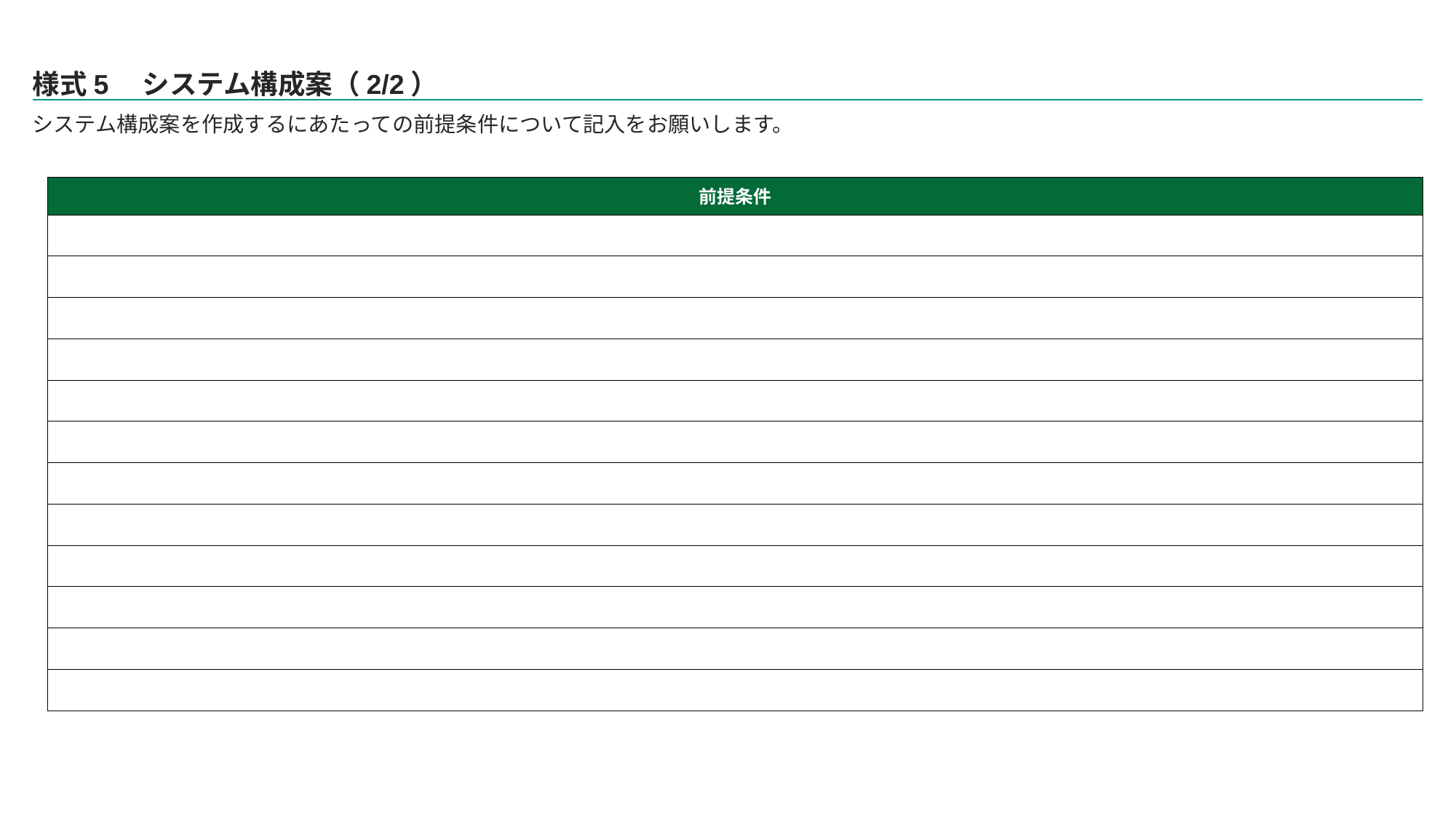

# 様式5　システム構成案（2/2）
システム構成案を作成するにあたっての前提条件について記入をお願いします。
| 前提条件 |
| --- |
|  |
|  |
|  |
|  |
|  |
|  |
|  |
|  |
|  |
|  |
|  |
|  |